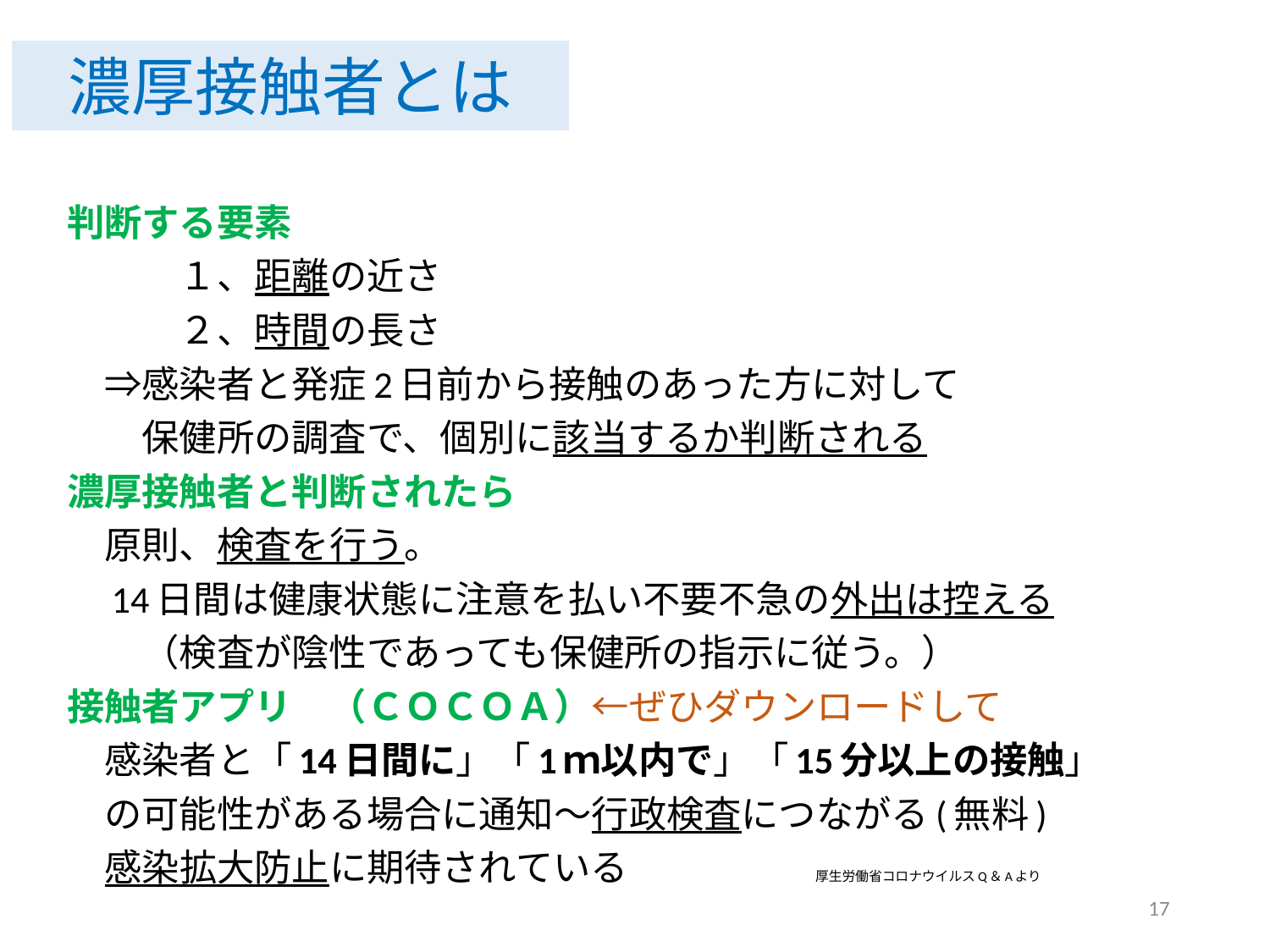

濃厚接触者とは

判断する要素
　　　１、距離の近さ
　　　２、時間の長さ
　⇒感染者と発症2日前から接触のあった方に対して
　　保健所の調査で、個別に該当するか判断される
濃厚接触者と判断されたら
　原則、検査を行う。
　14日間は健康状態に注意を払い不要不急の外出は控える
　　（検査が陰性であっても保健所の指示に従う。）
接触者アプリ　（ＣＯＣＯＡ）←ぜひダウンロードして
　感染者と「14日間に」「1ｍ以内で」「15分以上の接触」
　の可能性がある場合に通知～行政検査につながる(無料)
　感染拡大防止に期待されている　　　　　厚生労働省コロナウイルスQ＆Aより

17